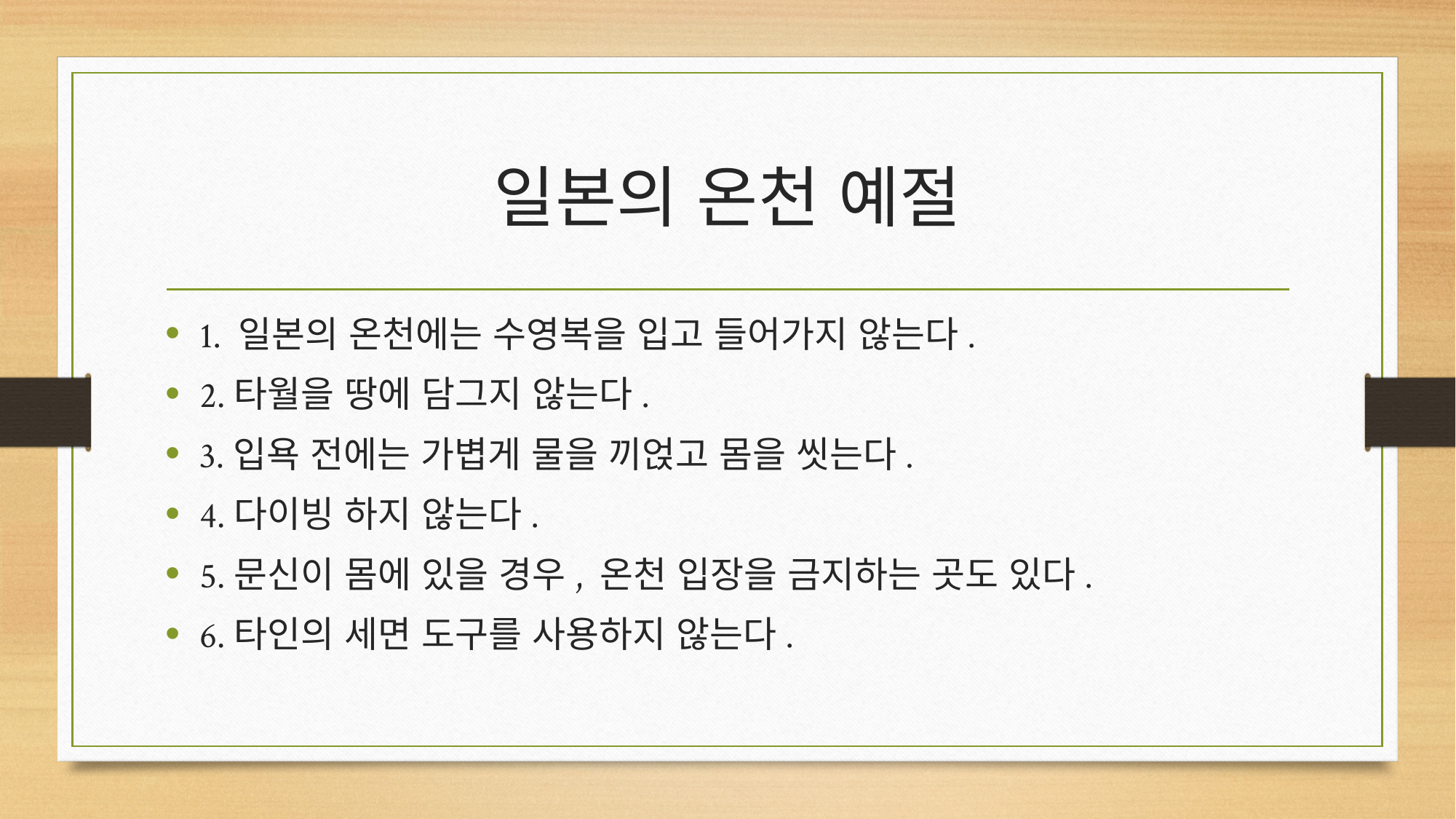

# 일본의 온천 예절
1. 일본의 온천에는 수영복을 입고 들어가지 않는다.
2.타월을 땅에 담그지 않는다.
3.입욕 전에는 가볍게 물을 끼얹고 몸을 씻는다.
4.다이빙 하지 않는다.
5.문신이 몸에 있을 경우, 온천 입장을 금지하는 곳도 있다.
6.타인의 세면 도구를 사용하지 않는다.